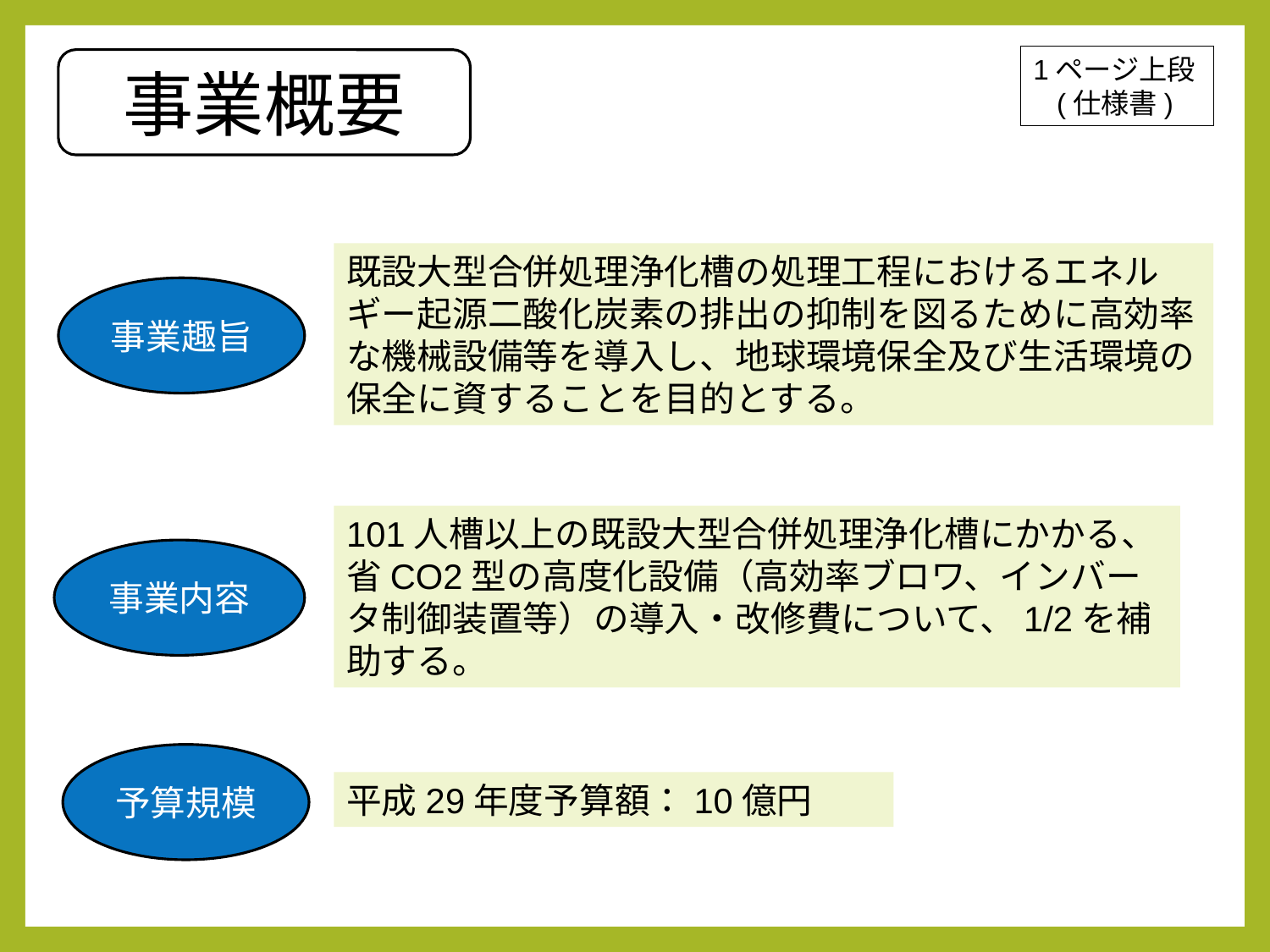

1ページ上段
   (仕様書)
事業概要
既設大型合併処理浄化槽の処理工程におけるエネルギー起源二酸化炭素の排出の抑制を図るために高効率な機械設備等を導入し、地球環境保全及び生活環境の保全に資することを目的とする。
事業趣旨
101人槽以上の既設大型合併処理浄化槽にかかる、省CO2型の高度化設備（高効率ブロワ、インバータ制御装置等）の導入・改修費について、1/2を補助する。
事業内容
予算規模
平成29年度予算額：10億円